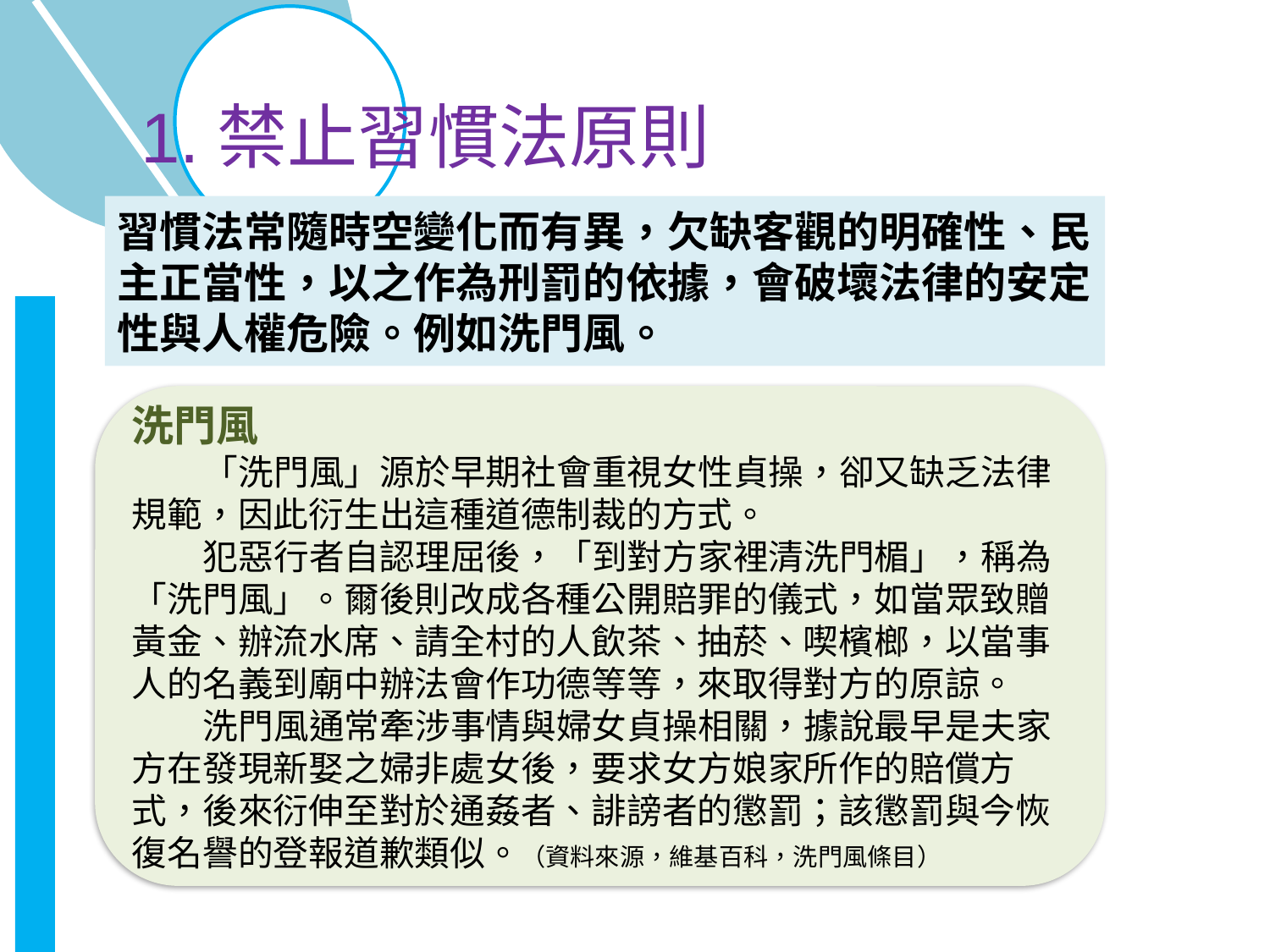

1.禁止習慣法原則

習慣法常隨時空變化而有異，欠缺客觀的明確性、民主正當性，以之作為刑罰的依據，會破壞法律的安定性與人權危險。例如洗門風。
洗門風
        「洗門風」源於早期社會重視女性貞操，卻又缺乏法律規範，因此衍生出這種道德制裁的方式。
        犯惡行者自認理屈後，「到對方家裡清洗門楣」，稱為「洗門風」。爾後則改成各種公開賠罪的儀式，如當眾致贈黃金、辦流水席、請全村的人飲茶、抽菸、喫檳榔，以當事人的名義到廟中辦法會作功德等等，來取得對方的原諒。
        洗門風通常牽涉事情與婦女貞操相關，據說最早是夫家方在發現新娶之婦非處女後，要求女方娘家所作的賠償方式，後來衍伸至對於通姦者、誹謗者的懲罰；該懲罰與今恢復名譽的登報道歉類似。（資料來源，維基百科，洗門風條目）